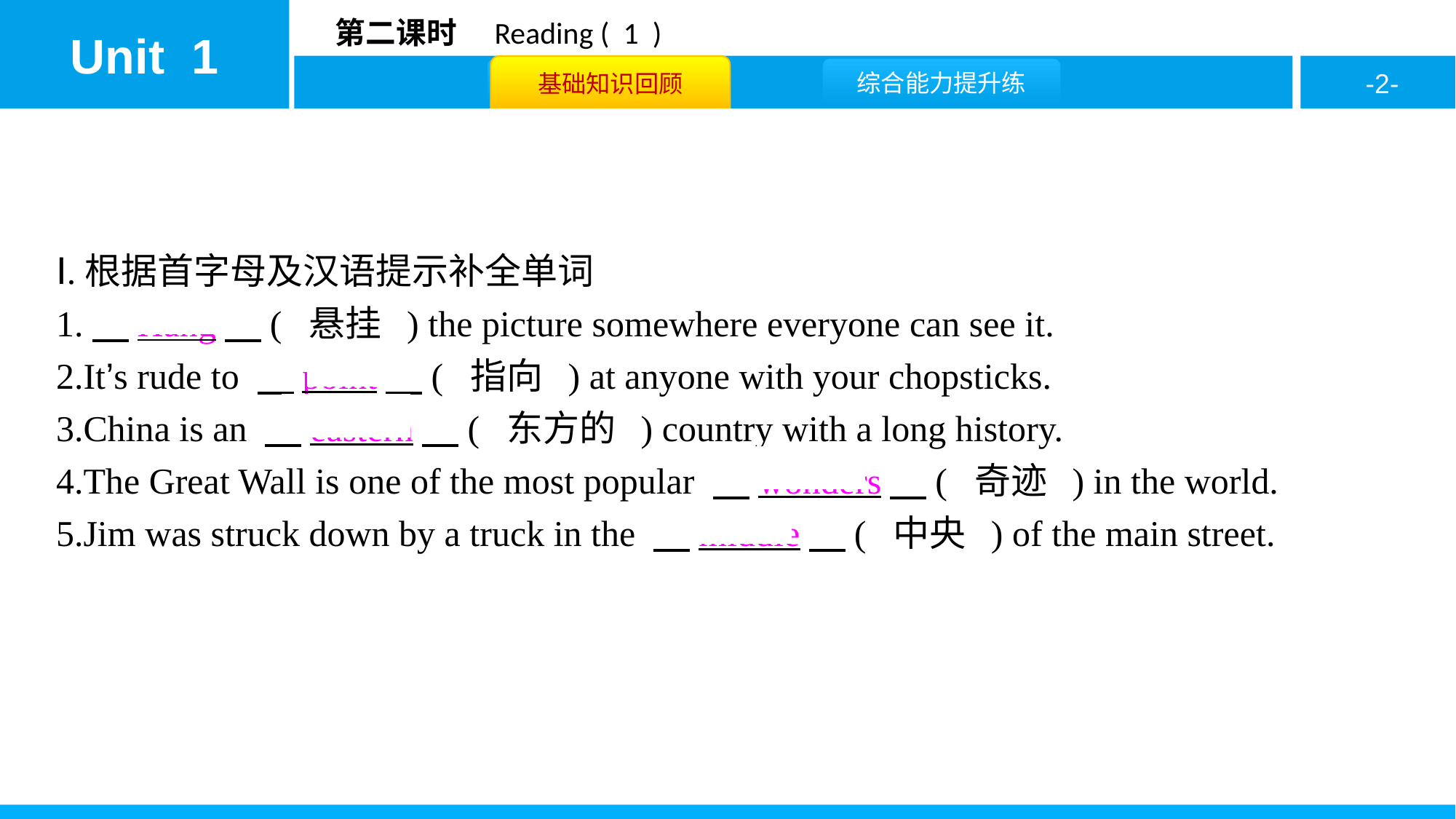

Ⅰ.根据首字母及汉语提示补全单词
1.　Hang　(  悬挂  ) the picture somewhere everyone can see it.
2.It’s rude to 　point　(  指向  ) at anyone with your chopsticks.
3.China is an 　eastern　(  东方的  ) country with a long history.
4.The Great Wall is one of the most popular 　wonders　(  奇迹  ) in the world.
5.Jim was struck down by a truck in the 　middle　(  中央  ) of the main street.